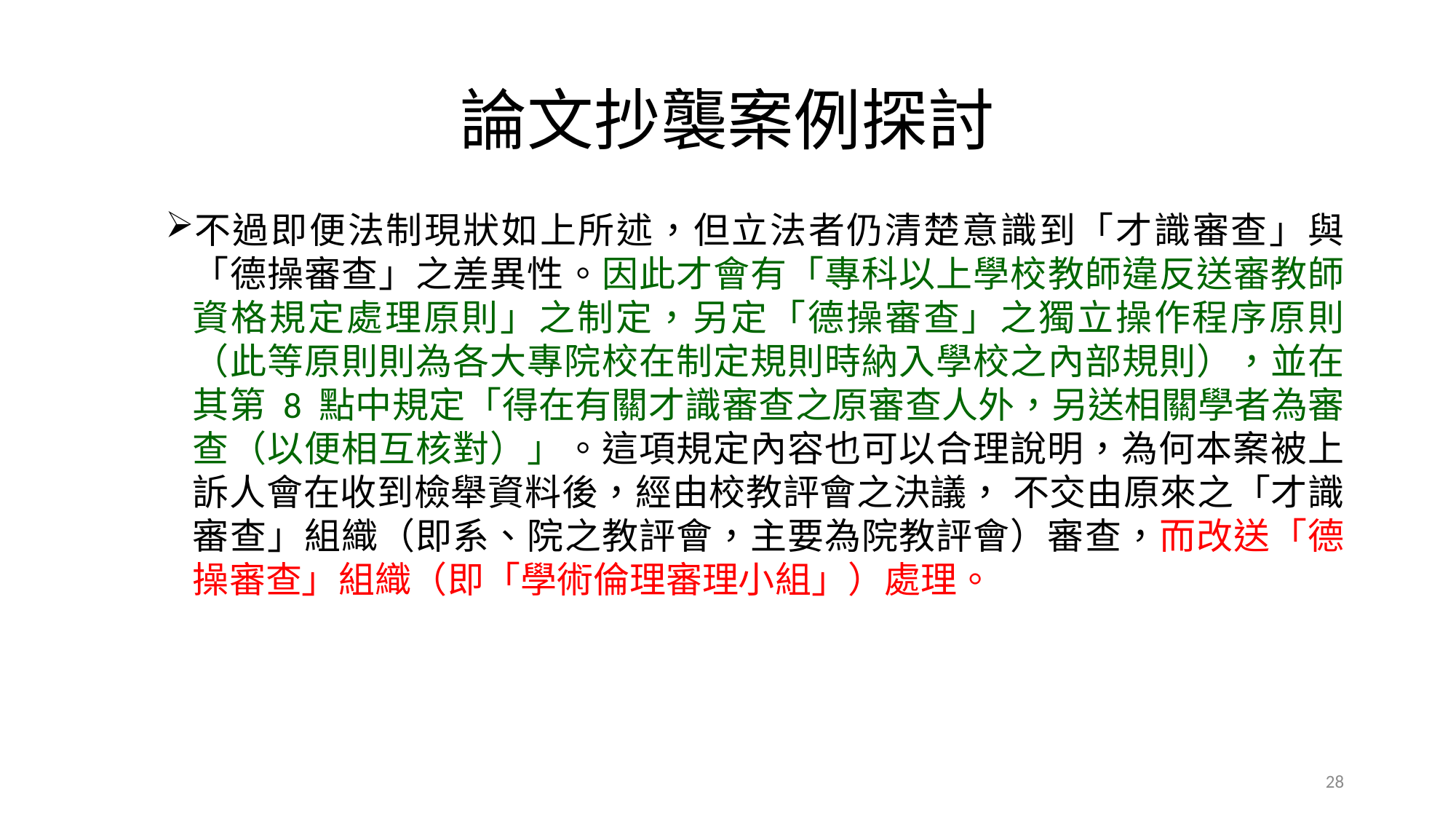

# 論文抄襲案例探討
不過即便法制現狀如上所述，但立法者仍清楚意識到「才識審查」與「德操審查」之差異性。因此才會有「專科以上學校教師違反送審教師資格規定處理原則」之制定，另定「德操審查」之獨立操作程序原則（此等原則則為各大專院校在制定規則時納入學校之內部規則），並在其第 8 點中規定「得在有關才識審查之原審查人外，另送相關學者為審查（以便相互核對）」。這項規定內容也可以合理說明，為何本案被上訴人會在收到檢舉資料後，經由校教評會之決議， 不交由原來之「才識審查」組織（即系、院之教評會，主要為院教評會）審查，而改送「德操審查」組織（即「學術倫理審理小組」）處理。
28